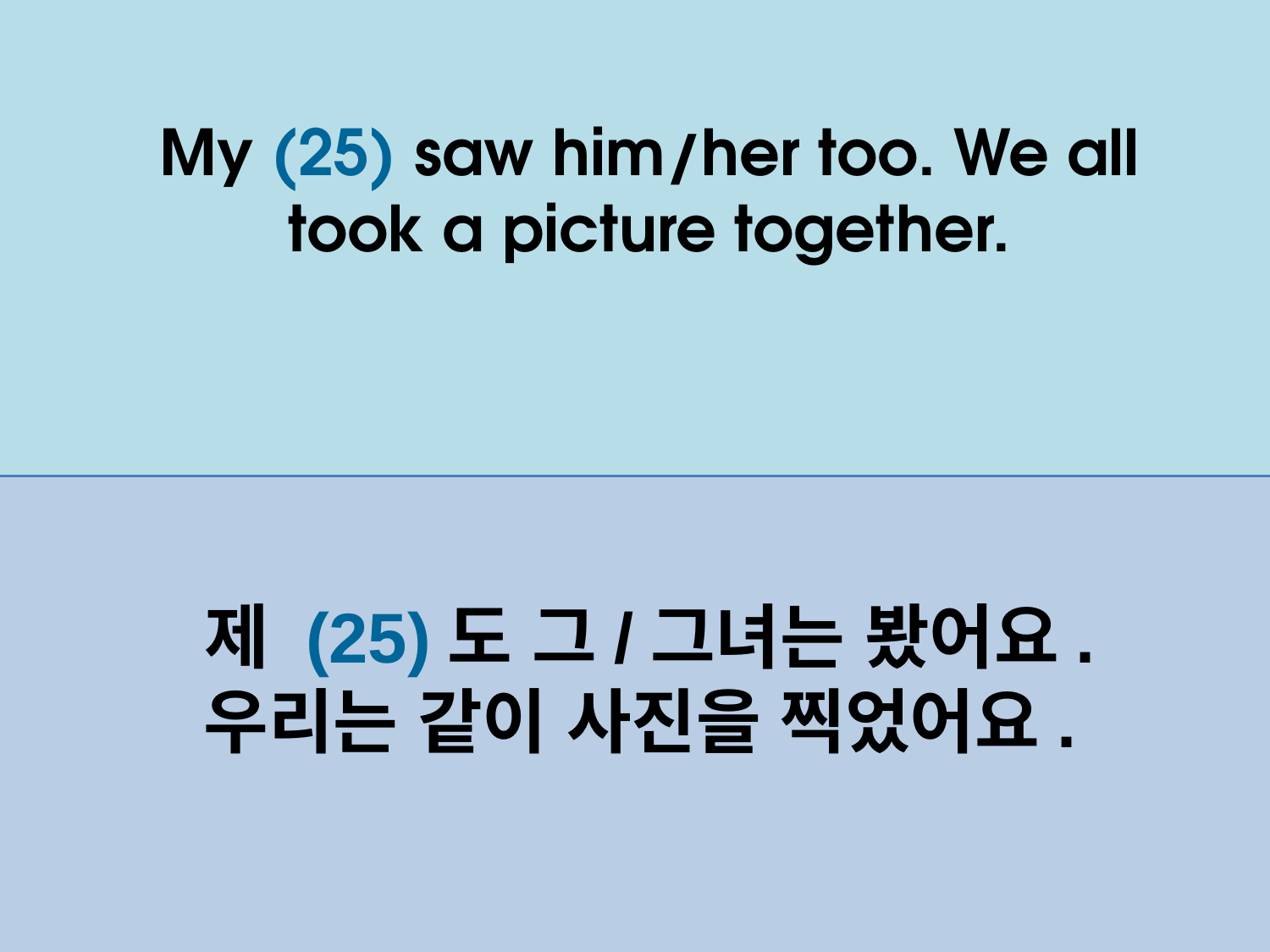

My (25) saw him/her too. We all took a picture together.

제 (25)도 그/그녀는 봤어요. 우리는 같이 사진을 찍었어요.